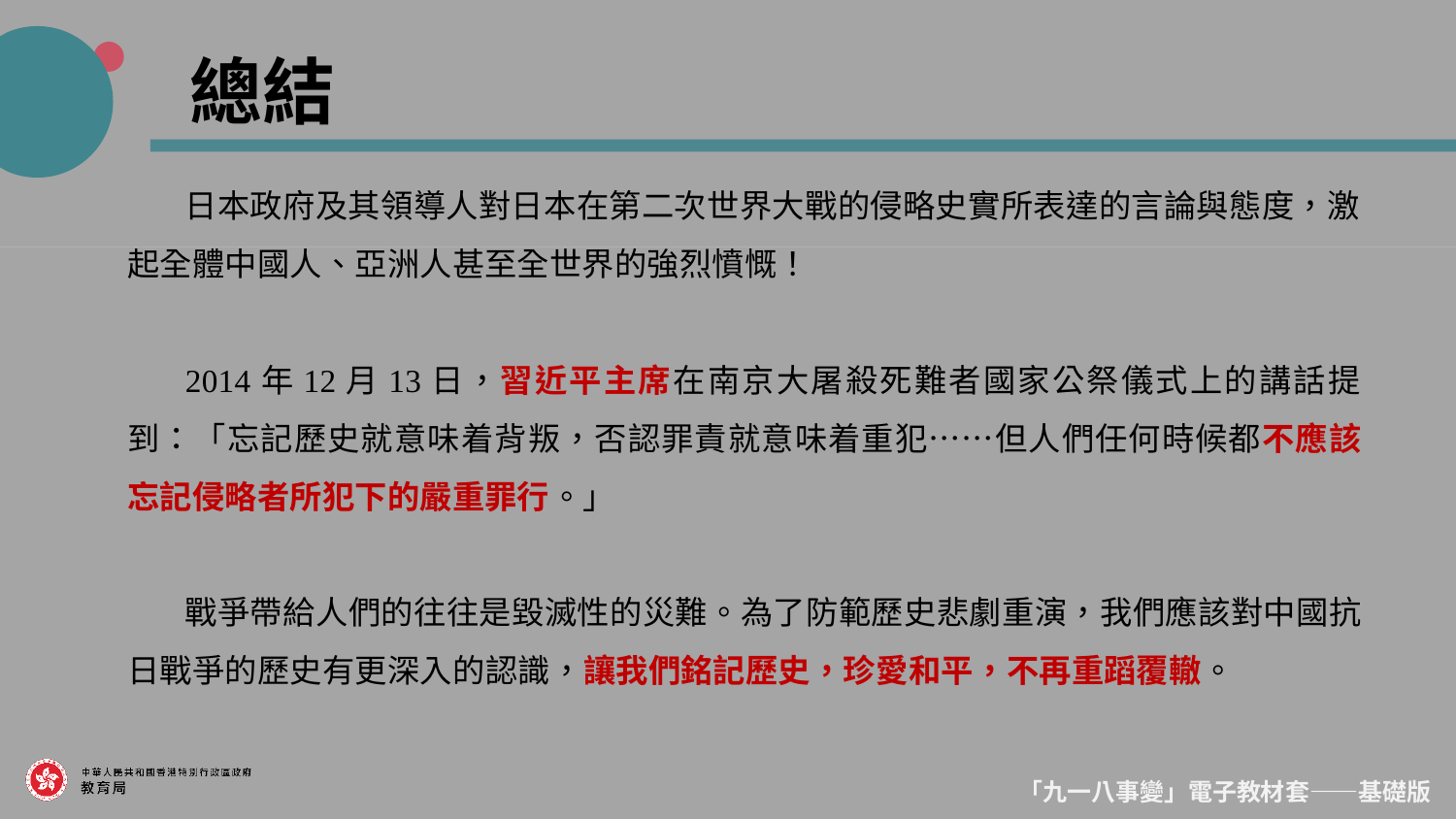

總結

日本政府及其領導人對日本在第二次世界大戰的侵略史實所表達的言論與態度，激起全體中國人、亞洲人甚至全世界的強烈憤慨！

2014年12月13日，習近平主席在南京大屠殺死難者國家公祭儀式上的講話提到：「忘記歷史就意味着背叛，否認罪責就意味着重犯……但人們任何時候都不應該忘記侵略者所犯下的嚴重罪行。」

戰爭帶給人們的往往是毀滅性的災難。為了防範歷史悲劇重演，我們應該對中國抗日戰爭的歷史有更深入的認識，讓我們銘記歷史，珍愛和平，不再重蹈覆轍。